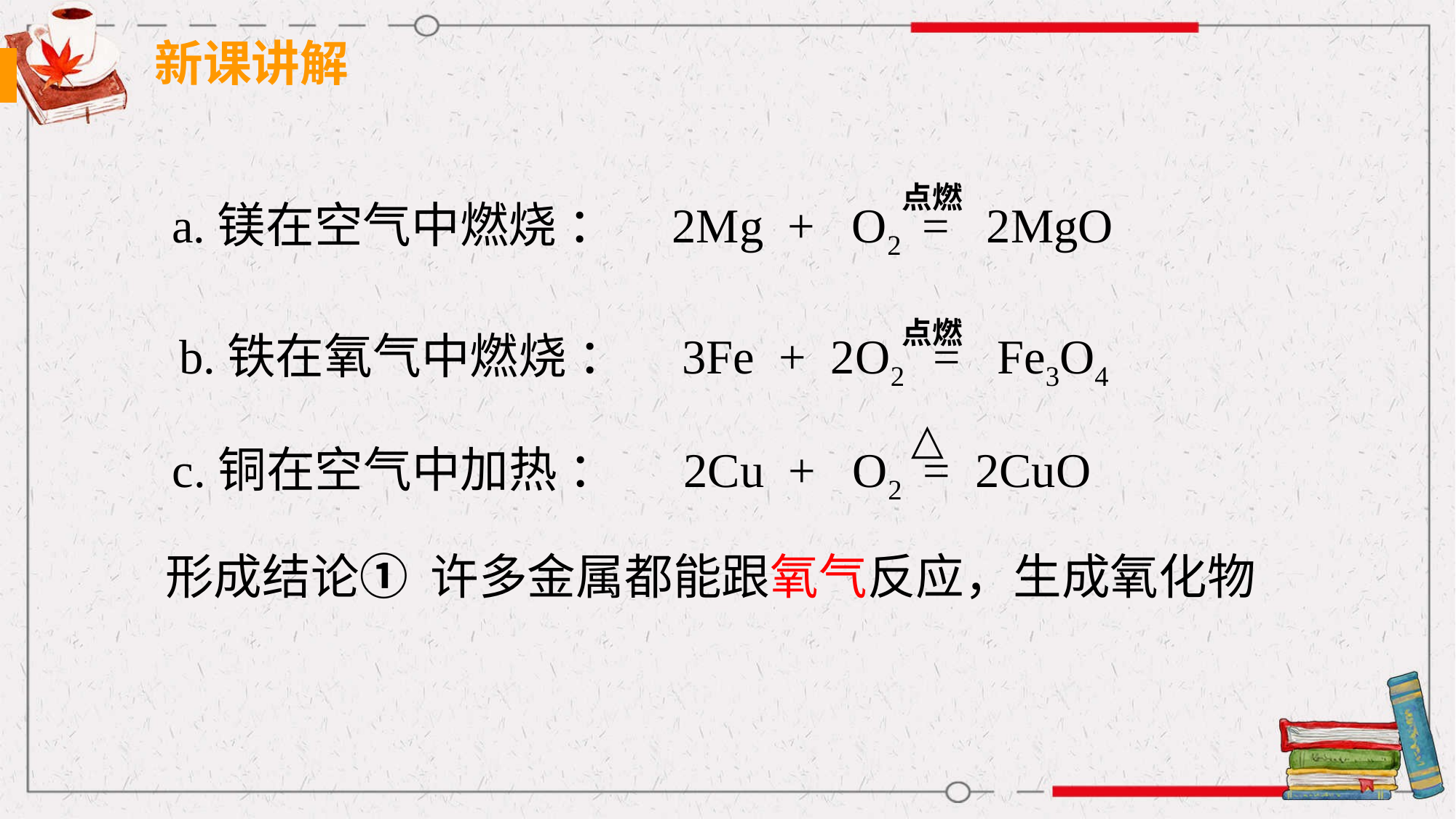

新课讲解

点燃
a.镁在空气中燃烧 ：    2Mg  +   O2   =   2MgO
点燃
b.铁在氧气中燃烧 ：    3Fe  +  2O2    =   Fe3O4
△
c.铜在空气中加热 ：     2Cu  +   O2   =  2CuO
形成结论①  许多金属都能跟氧气反应，生成氧化物